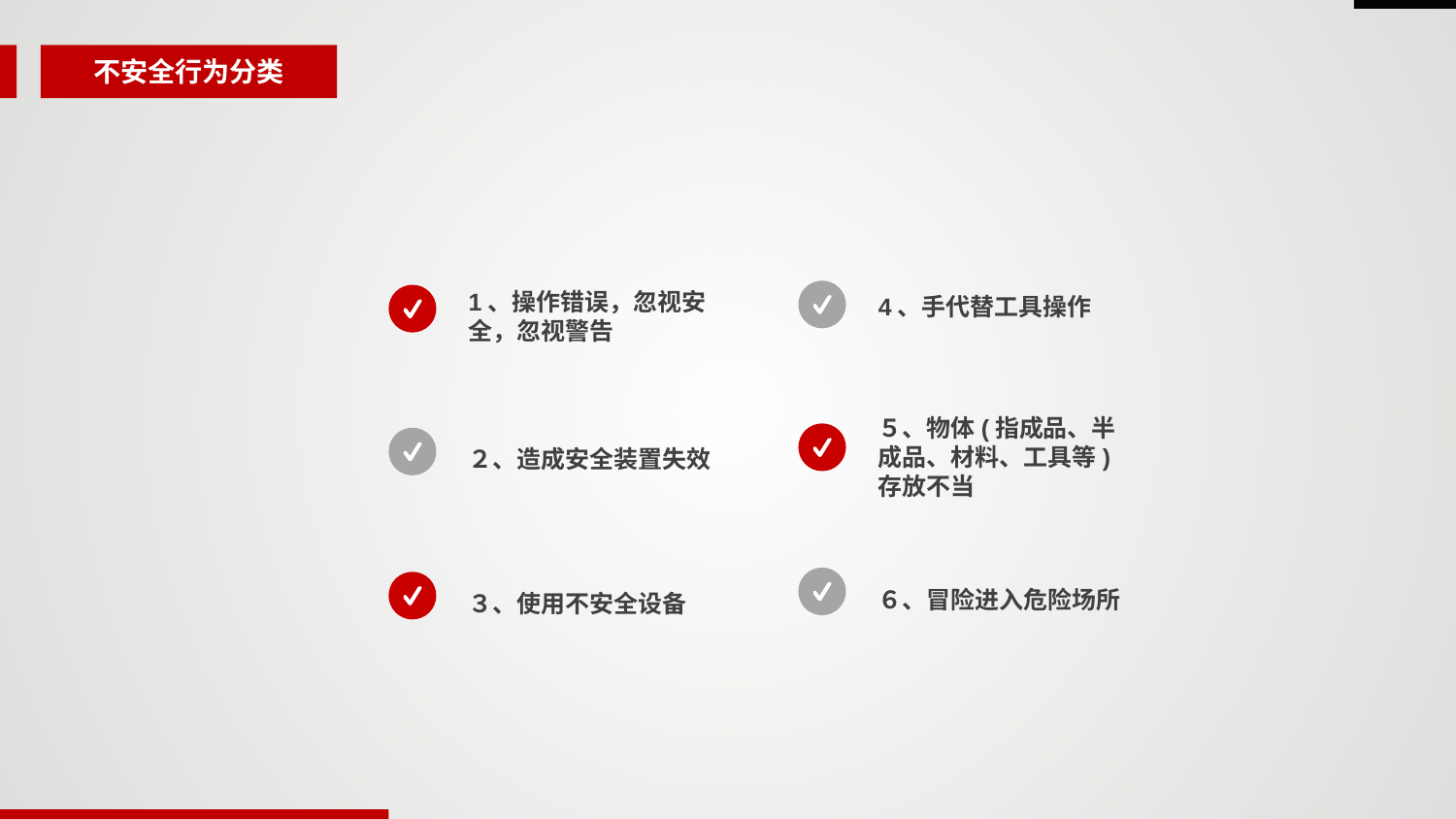

不安全行为分类
1、操作错误，忽视安全，忽视警告

4、手代替工具操作
５、物体(指成品、半成品、材料、工具等)存放不当

２、造成安全装置失效

６、冒险进入危险场所
３、使用不安全设备